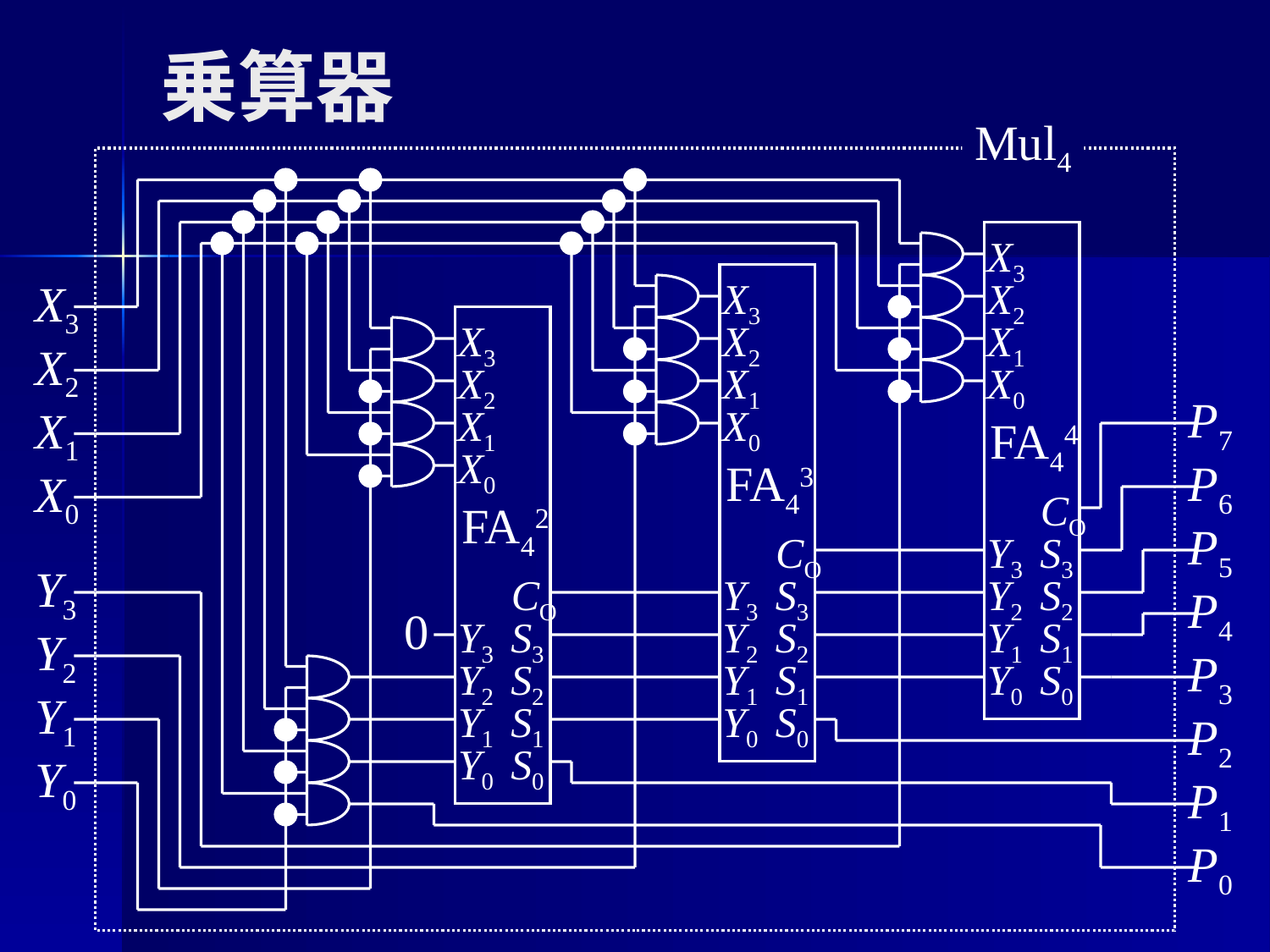

# 乗算器
Mul4

0

X3
X2
X1
X0
FA44
CO
Y3
S3
Y2
S2
Y1
S1
Y0
S0

X3
X2
X1
X0
FA43
CO
Y3
S3
Y2
S2
Y1
S1
Y0
S0

X3
X2
X1
X0
FA42
CO
Y3
S3
Y2
S2
Y1
S1
Y0
S0
X3

X2

P7
X1

P6
X0

P5

Y3
P4

Y2
P3

Y1
P2

Y0
P1

P0